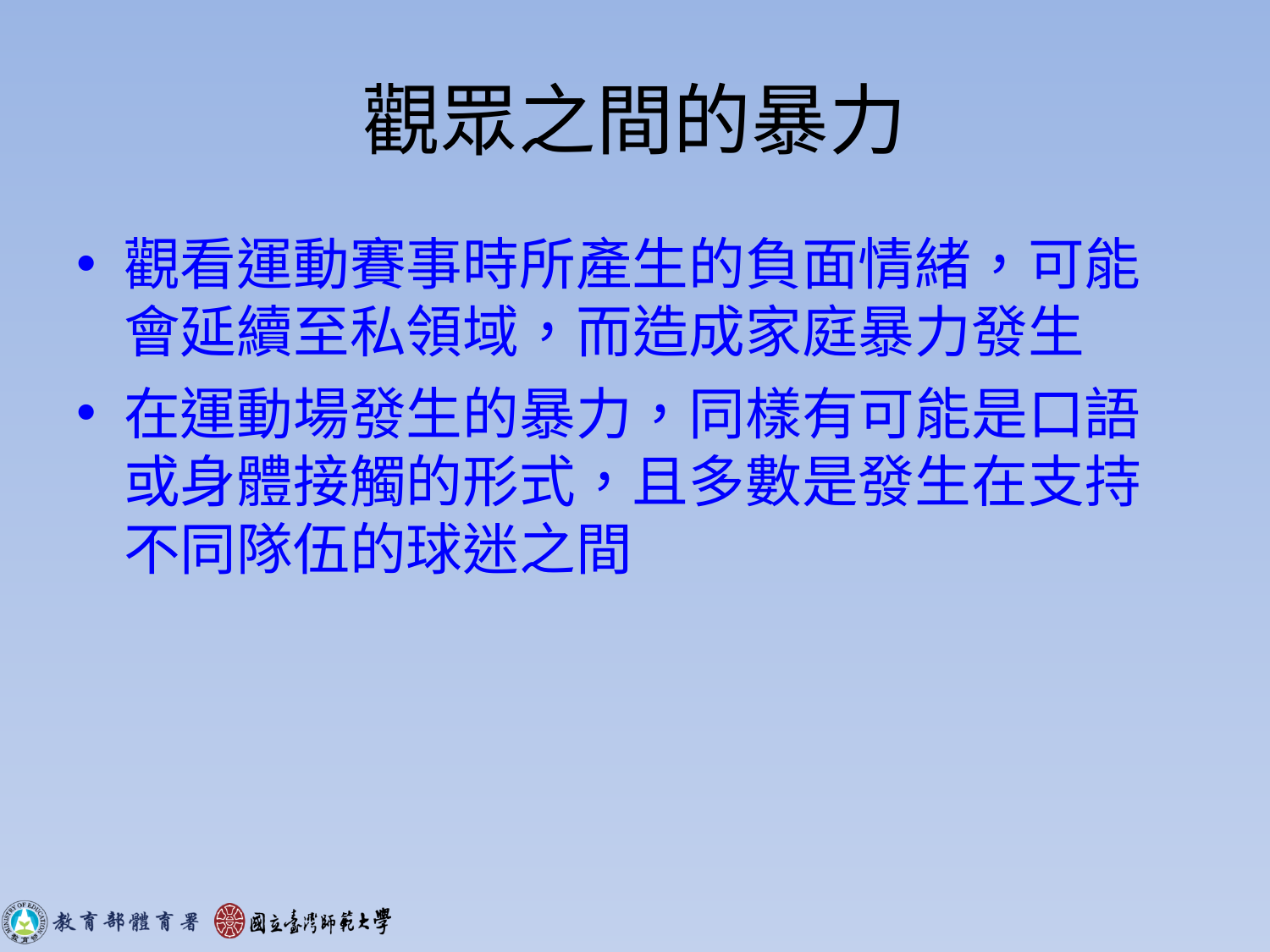

# 觀眾之間的暴力
觀看運動賽事時所產生的負面情緒，可能會延續至私領域，而造成家庭暴力發生
在運動場發生的暴力，同樣有可能是口語或身體接觸的形式，且多數是發生在支持不同隊伍的球迷之間